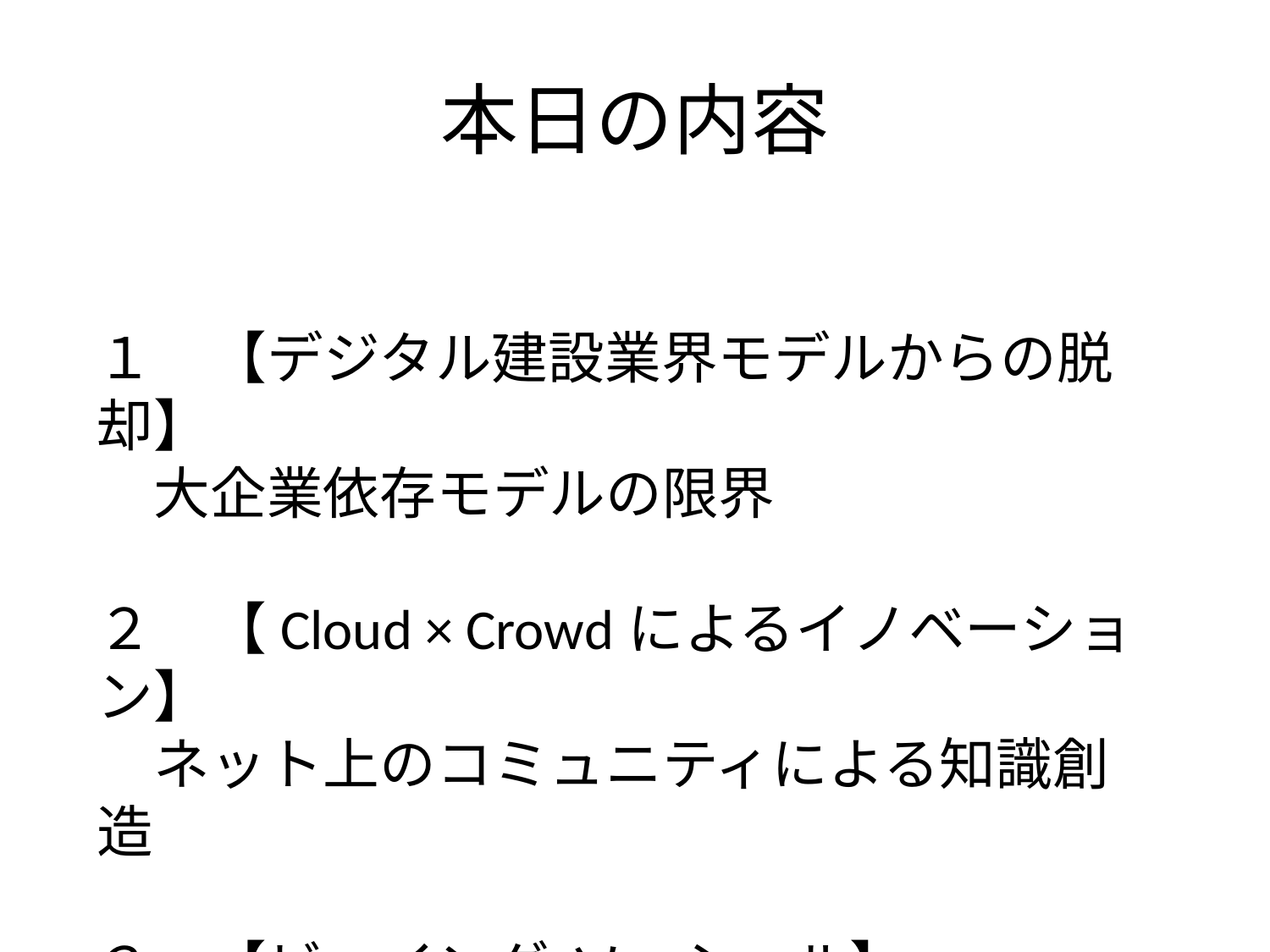

# 本日の内容
１　【デジタル建設業界モデルからの脱却】
　大企業依存モデルの限界

２　【Cloud × Crowdによるイノベーション】
　ネット上のコミュニティによる知識創造

３　【ビーイング・ソーシャル】
　デジタル化からソーシャル化へ